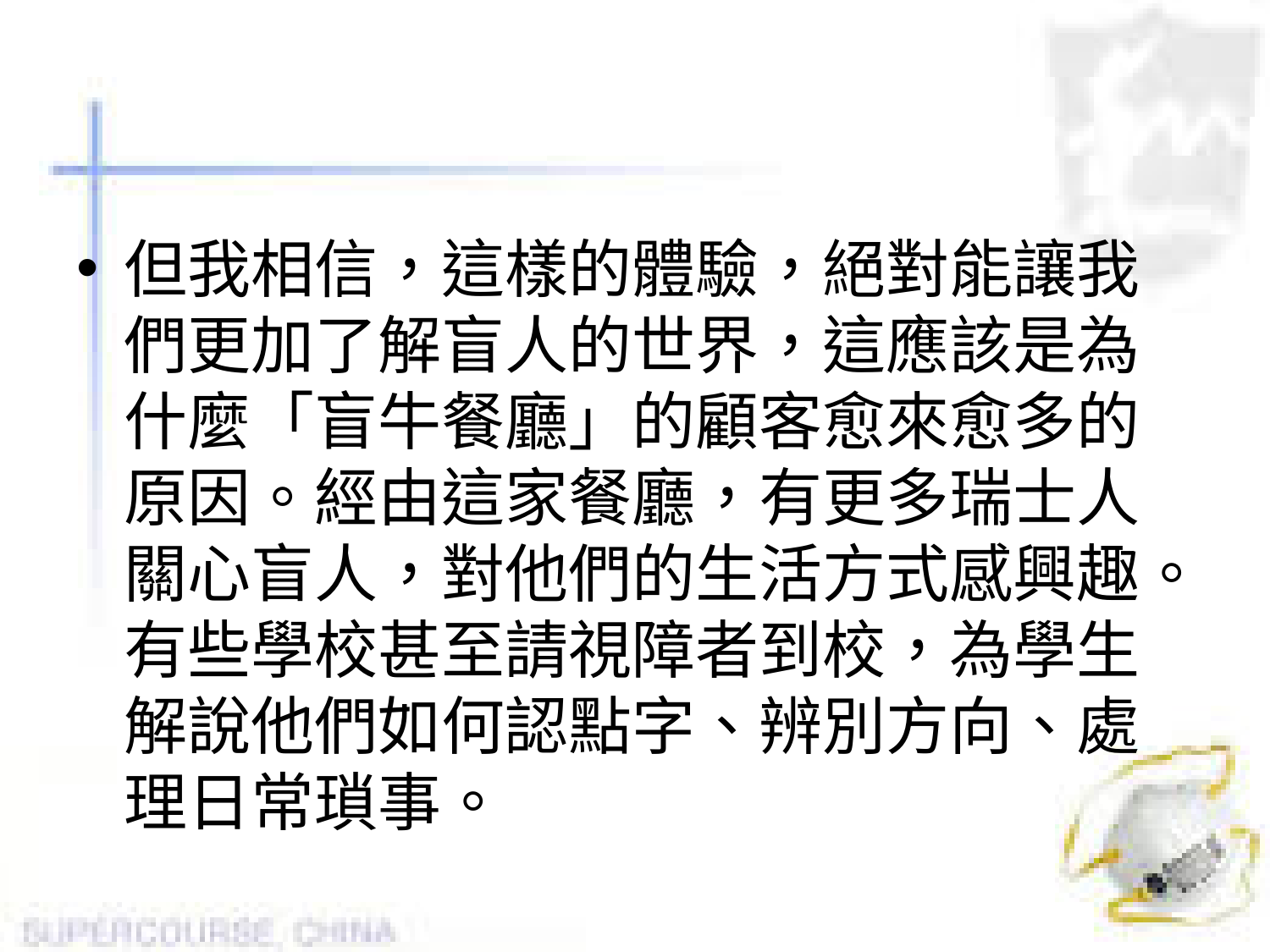

#
但我相信，這樣的體驗，絕對能讓我們更加了解盲人的世界，這應該是為什麼「盲牛餐廳」的顧客愈來愈多的原因。經由這家餐廳，有更多瑞士人關心盲人，對他們的生活方式感興趣。有些學校甚至請視障者到校，為學生解說他們如何認點字、辨別方向、處理日常瑣事。